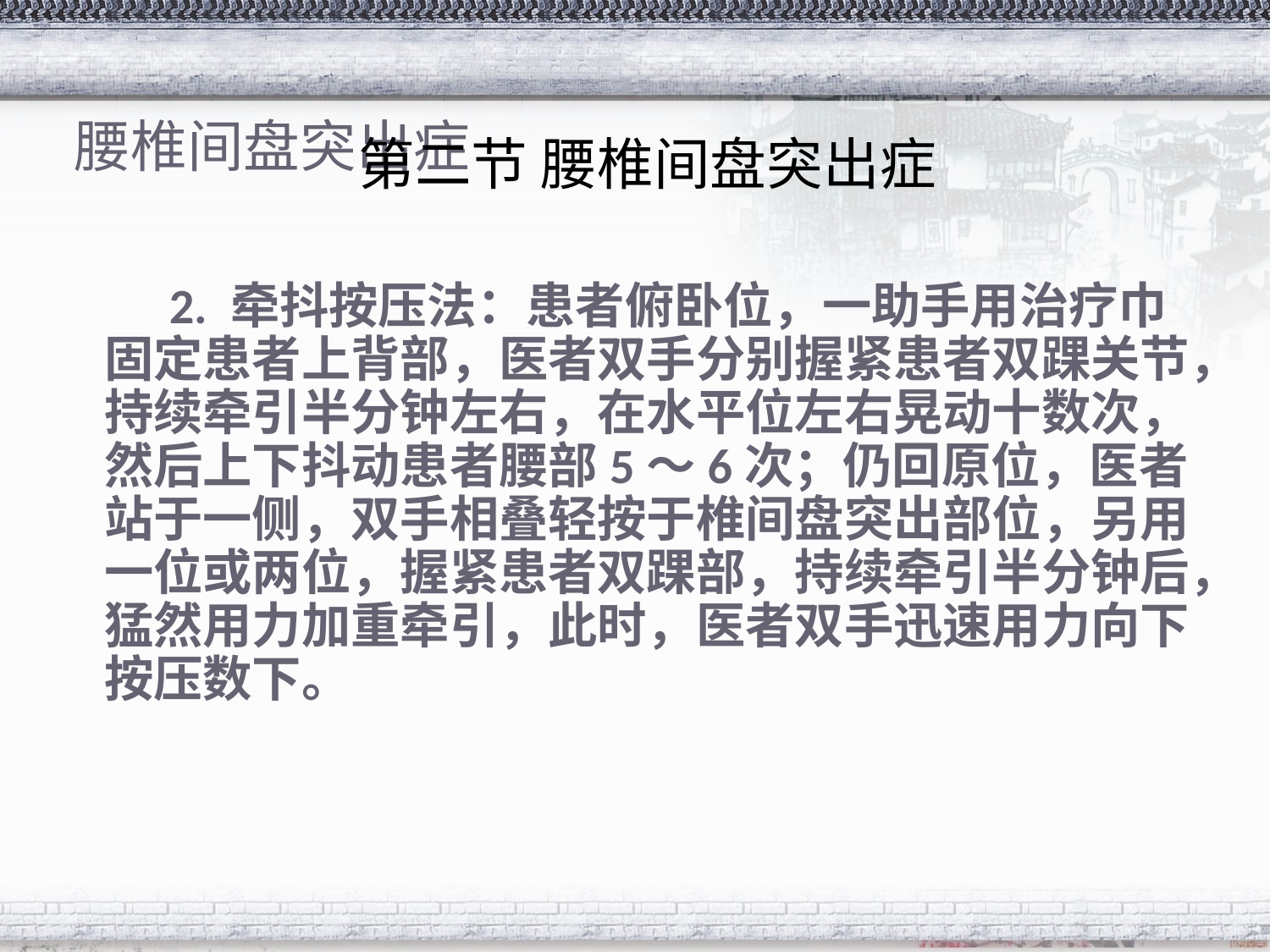

# 腰椎间盘突出症
第二节 腰椎间盘突出症
            2. 牵抖按压法：患者俯卧位，一助手用治疗巾固定患者上背部，医者双手分别握紧患者双踝关节，持续牵引半分钟左右，在水平位左右晃动十数次，然后上下抖动患者腰部5～6次；仍回原位，医者站于一侧，双手相叠轻按于椎间盘突出部位，另用一位或两位，握紧患者双踝部，持续牵引半分钟后，猛然用力加重牵引，此时，医者双手迅速用力向下按压数下。